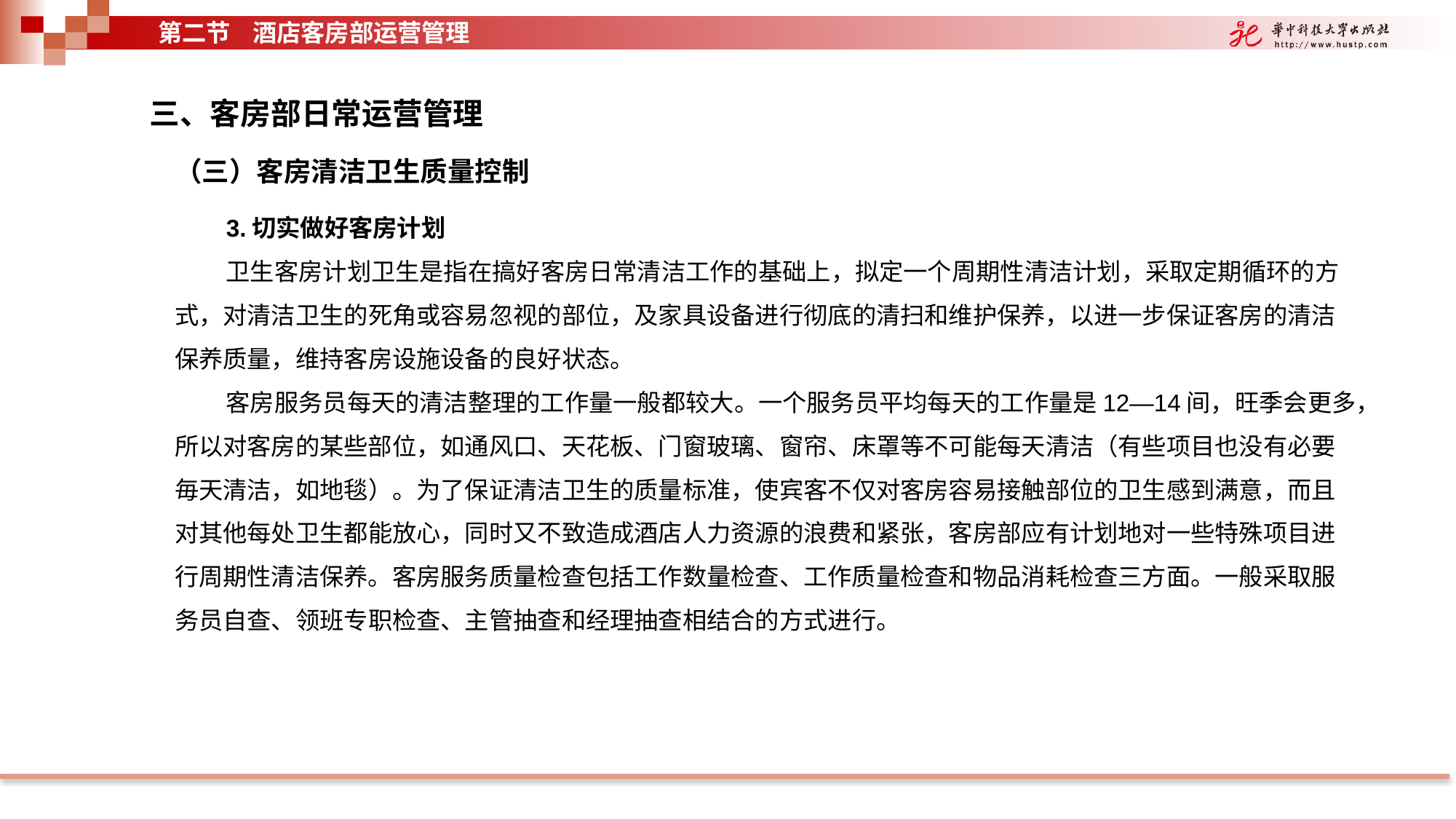

第二节    酒店客房部运营管理
三、客房部日常运营管理
（三）客房清洁卫生质量控制
3.切实做好客房计划
卫生客房计划卫生是指在搞好客房日常清洁工作的基础上，拟定一个周期性清洁计划，采取定期循环的方式，对清洁卫生的死角或容易忽视的部位，及家具设备进行彻底的清扫和维护保养，以进一步保证客房的清洁保养质量，维持客房设施设备的良好状态。
客房服务员每天的清洁整理的工作量一般都较大。一个服务员平均每天的工作量是12—14间，旺季会更多，所以对客房的某些部位，如通风口、天花板、门窗玻璃、窗帘、床罩等不可能每天清洁（有些项目也没有必要毎天清洁，如地毯）。为了保证清洁卫生的质量标准，使宾客不仅对客房容易接触部位的卫生感到满意，而且对其他每处卫生都能放心，同时又不致造成酒店人力资源的浪费和紧张，客房部应有计划地对一些特殊项目进行周期性清洁保养。客房服务质量检查包括工作数量检查、工作质量检查和物品消耗检查三方面。一般采取服务员自查、领班专职检查、主管抽查和经理抽查相结合的方式进行。